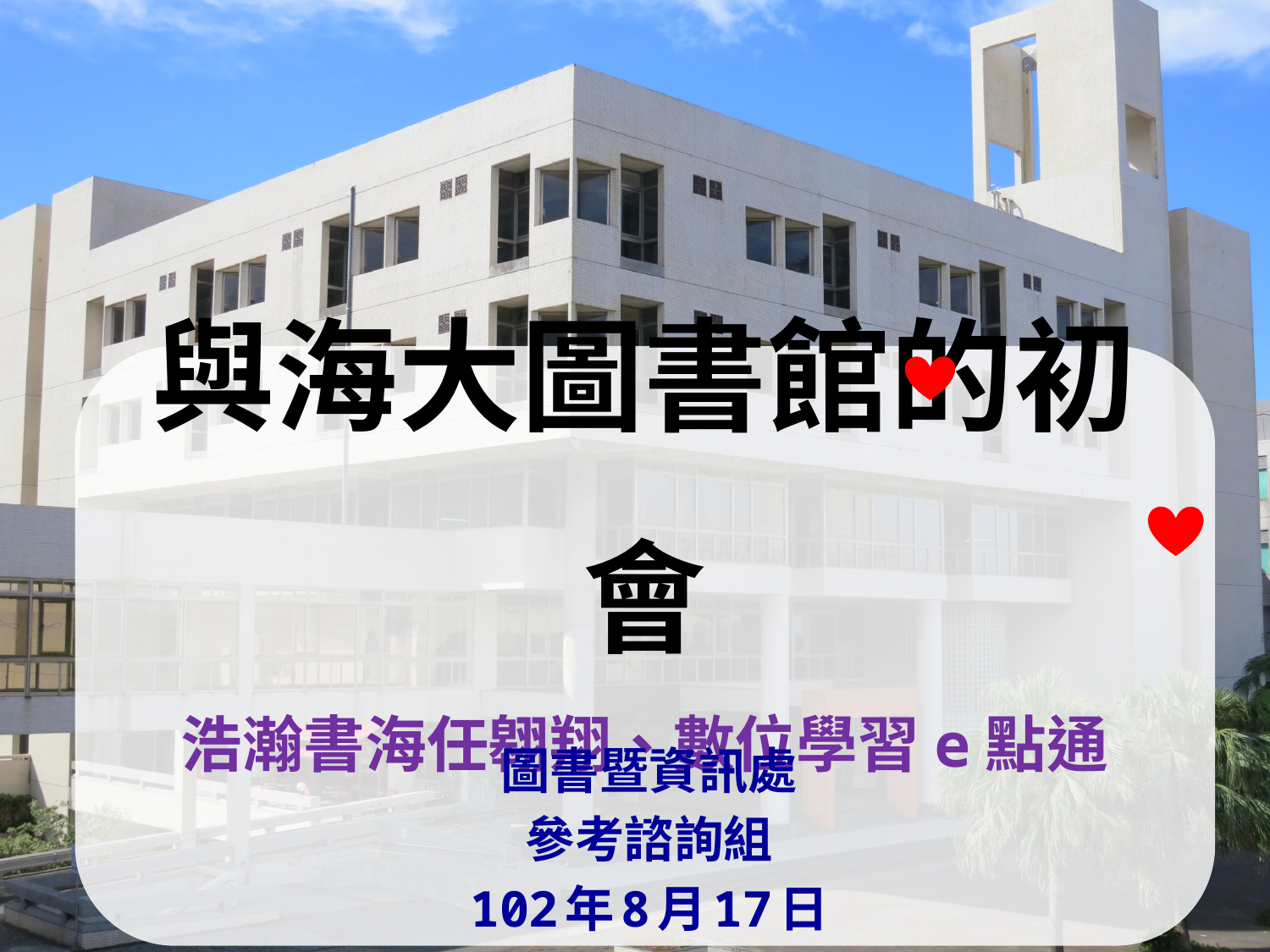

# 與海大圖書館的初會 浩瀚書海任翱翔、數位學習e點通

圖書暨資訊處
參考諮詢組
102年8月17日